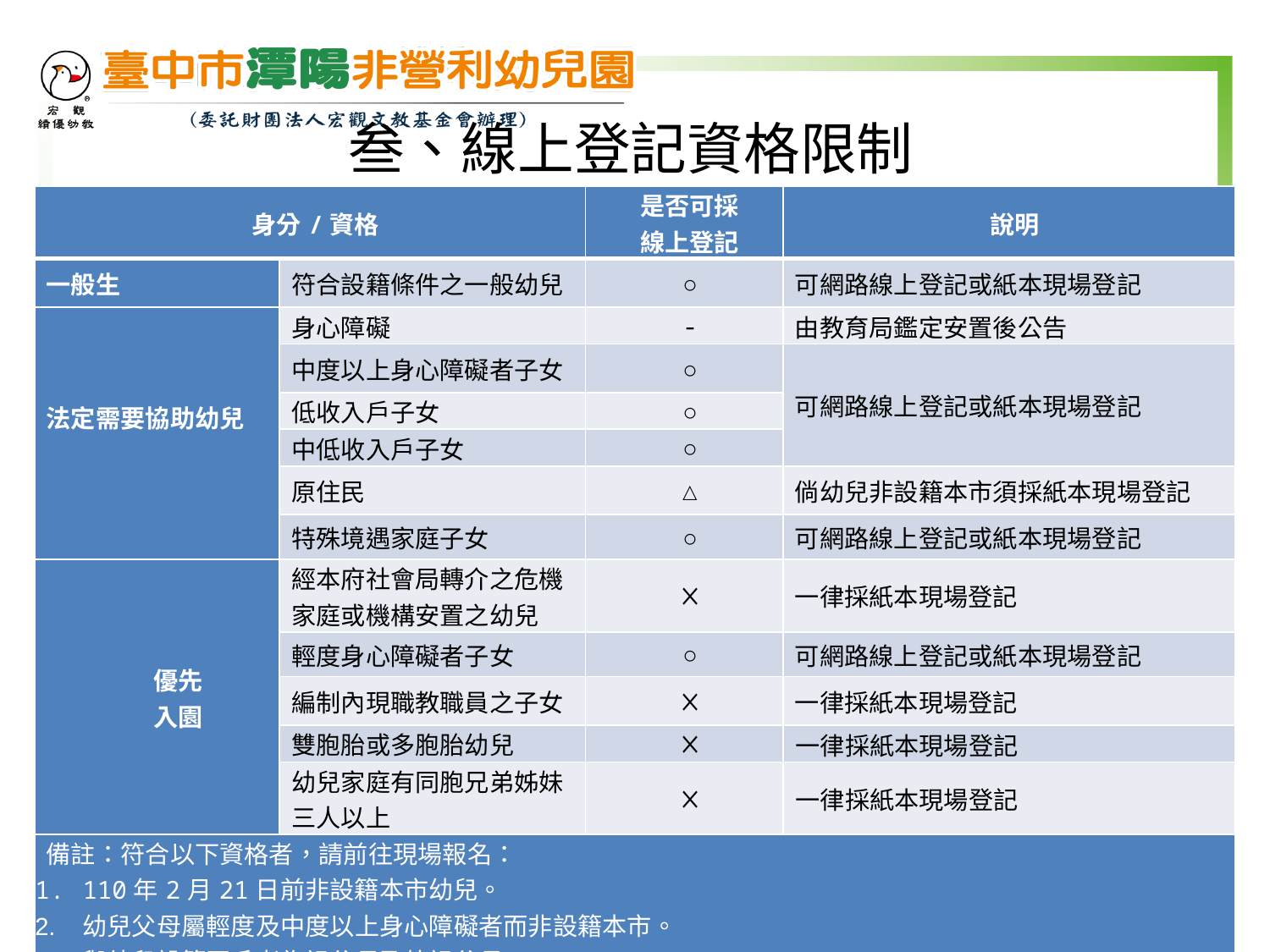

# 叁、線上登記資格限制
| 身分/資格 |  | 是否可採 線上登記 | 說明 |
| --- | --- | --- | --- |
| 一般生 | 符合設籍條件之一般幼兒 | ○ | 可網路線上登記或紙本現場登記 |
| 法定需要協助幼兒 | 身心障礙 | - | 由教育局鑑定安置後公告 |
|  | 中度以上身心障礙者子女 | ○ | 可網路線上登記或紙本現場登記 |
|  | 低收入戶子女 | ○ |  |
|  | 中低收入戶子女 | ○ |  |
|  | 原住民 | △ | 倘幼兒非設籍本市須採紙本現場登記 |
|  | 特殊境遇家庭子女 | ○ | 可網路線上登記或紙本現場登記 |
| 優先 入園 | 經本府社會局轉介之危機家庭或機構安置之幼兒 | ╳ | 一律採紙本現場登記 |
|  | 輕度身心障礙者子女 | ○ | 可網路線上登記或紙本現場登記 |
|  | 編制內現職教職員之子女 | ╳ | 一律採紙本現場登記 |
|  | 雙胞胎或多胞胎幼兒 | ╳ | 一律採紙本現場登記 |
|  | 幼兒家庭有同胞兄弟姊妹三人以上 | ╳ | 一律採紙本現場登記 |
| 備註：符合以下資格者，請前往現場報名： 110年2月21日前非設籍本市幼兒。 幼兒父母屬輕度及中度以上身心障礙者而非設籍本市。 與幼兒設籍同戶者為祖父母及外祖父母。 |  |  |  |